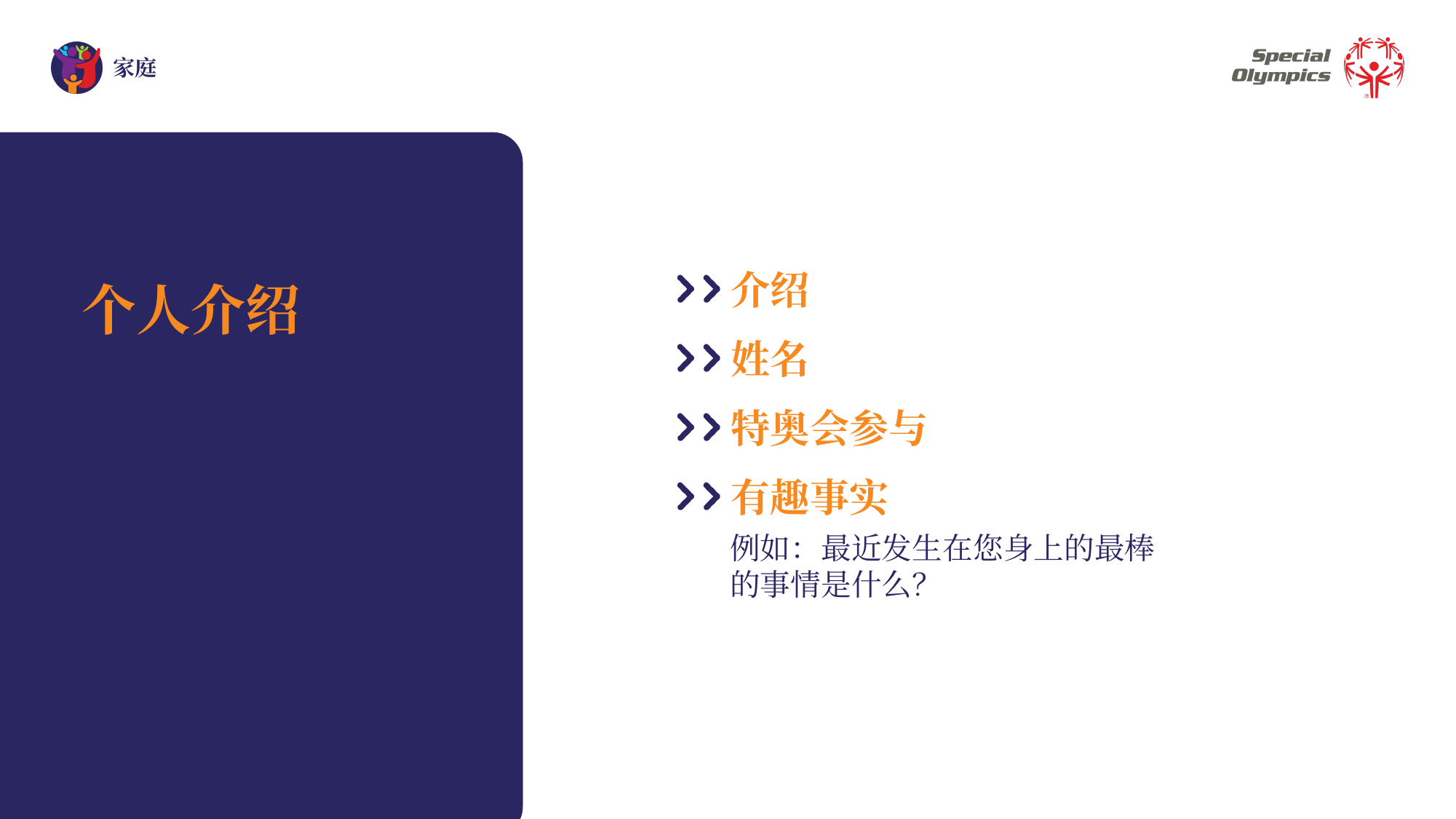

介绍
姓名
特奥会参与
有趣事实
例如：最近发生在您身上的最棒的事情是什么？
个人介绍